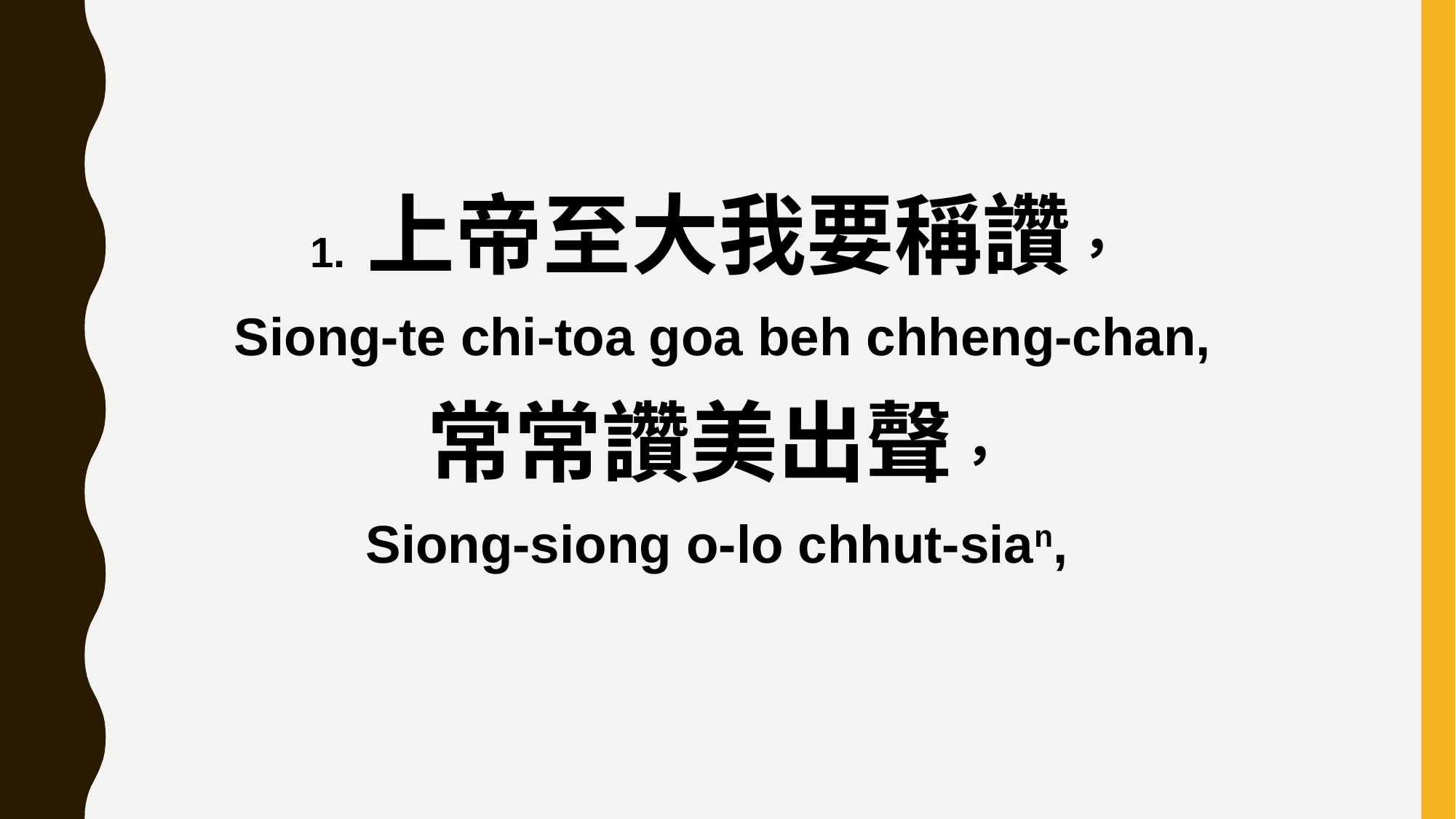

1. 上帝至大我要稱讚，
 Siong-te chi-toa goa beh chheng-chan,
常常讚美出聲，
Siong-siong o-lo chhut-sian,